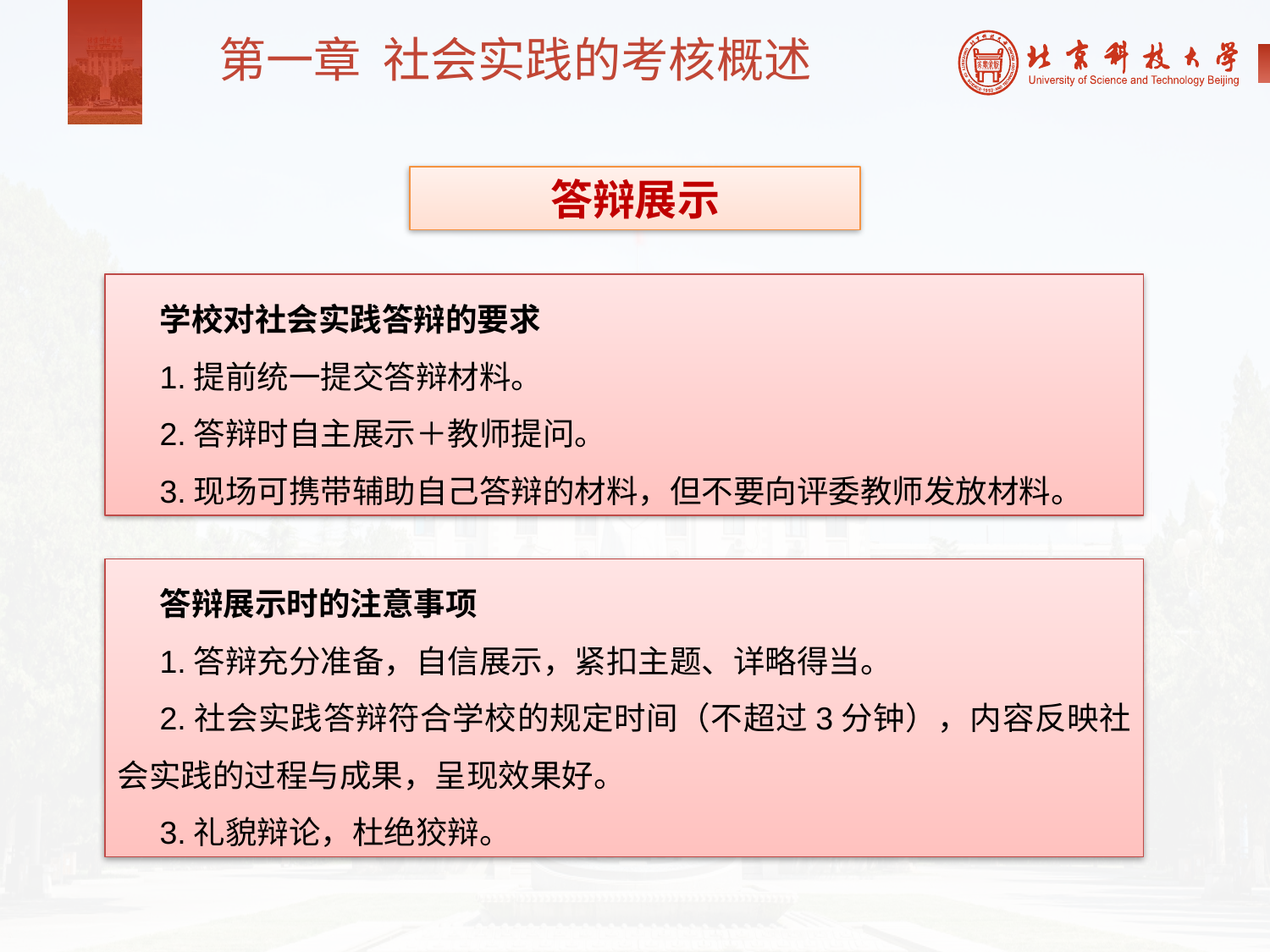

第一章  社会实践的考核概述

答辩展示
学校对社会实践答辩的要求
1.提前统一提交答辩材料。
2.答辩时自主展示＋教师提问。
3.现场可携带辅助自己答辩的材料，但不要向评委教师发放材料。
答辩展示时的注意事项
1.答辩充分准备，自信展示，紧扣主题、详略得当。
2.社会实践答辩符合学校的规定时间（不超过3分钟），内容反映社会实践的过程与成果，呈现效果好。
3.礼貌辩论，杜绝狡辩。